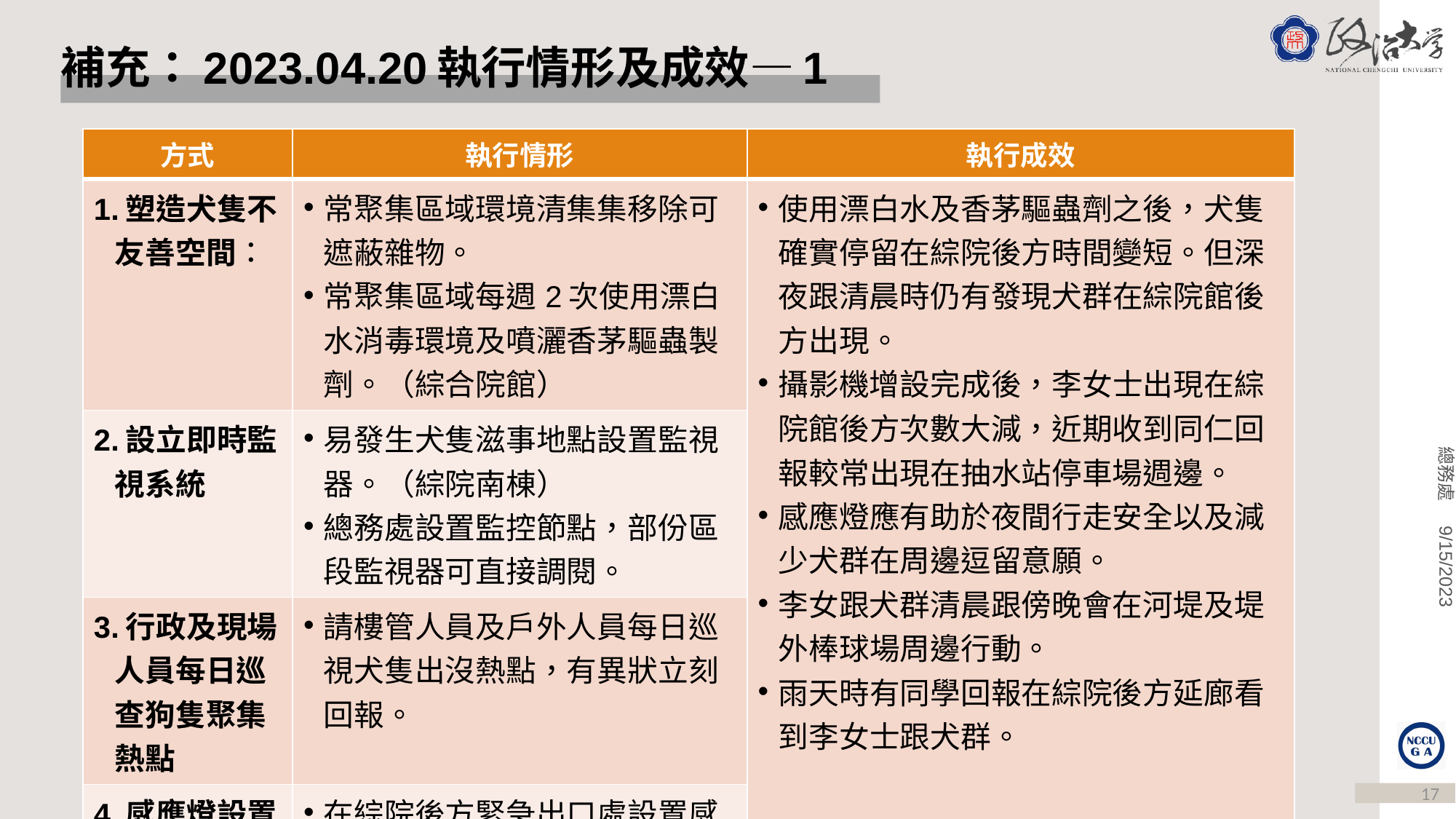

# 補充：2023.04.20執行情形及成效—1
| 方式 | 執行情形 | 執行成效 |
| --- | --- | --- |
| 1.塑造犬隻不友善空間： | 常聚集區域環境清集集移除可遮蔽雜物。 常聚集區域每週2次使用漂白水消毒環境及噴灑香茅驅蟲製劑。（綜合院館） | 使用漂白水及香茅驅蟲劑之後，犬隻確實停留在綜院後方時間變短。但深夜跟清晨時仍有發現犬群在綜院館後方出現。 攝影機增設完成後，李女士出現在綜院館後方次數大減，近期收到同仁回報較常出現在抽水站停車場週邊。 感應燈應有助於夜間行走安全以及減少犬群在周邊逗留意願。 李女跟犬群清晨跟傍晚會在河堤及堤外棒球場周邊行動。 雨天時有同學回報在綜院後方延廊看到李女士跟犬群。 |
| 2.設立即時監視系統 | 易發生犬隻滋事地點設置監視器。（綜院南棟） 總務處設置監控節點，部份區段監視器可直接調閱。 |  |
| 3.行政及現場人員每日巡查狗隻聚集熱點 | 請樓管人員及戶外人員每日巡視犬隻出沒熱點，有異狀立刻回報。 |  |
| 4.感應燈設置 | 在綜院後方緊急出口處設置感應燈，有人或動物經過時會亮燈。 |  |
17